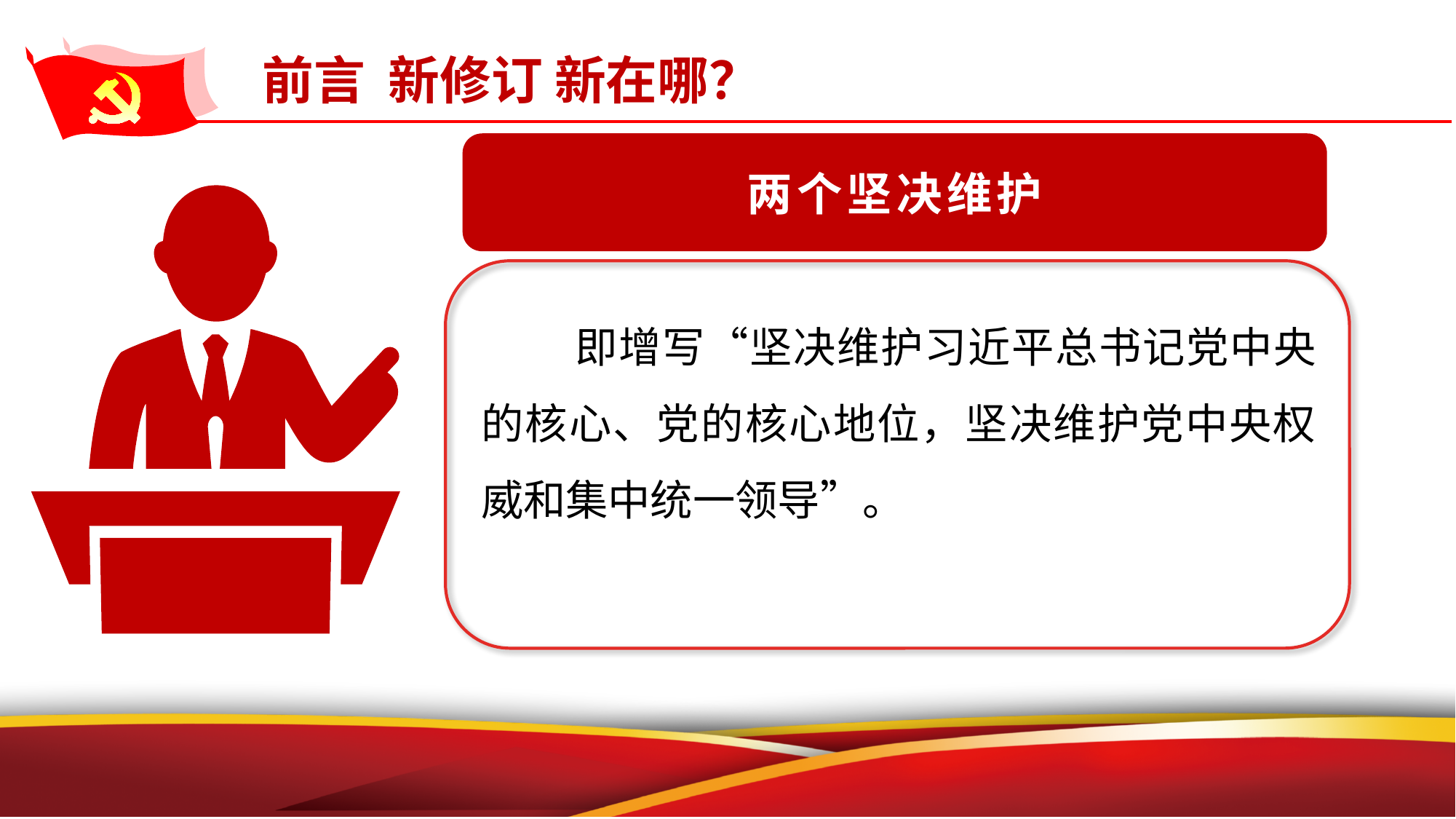

前言  新修订 新在哪？
两个坚决维护

          即增写“坚决维护习近平总书记党中央的核心、党的核心地位，坚决维护党中央权威和集中统一领导”。